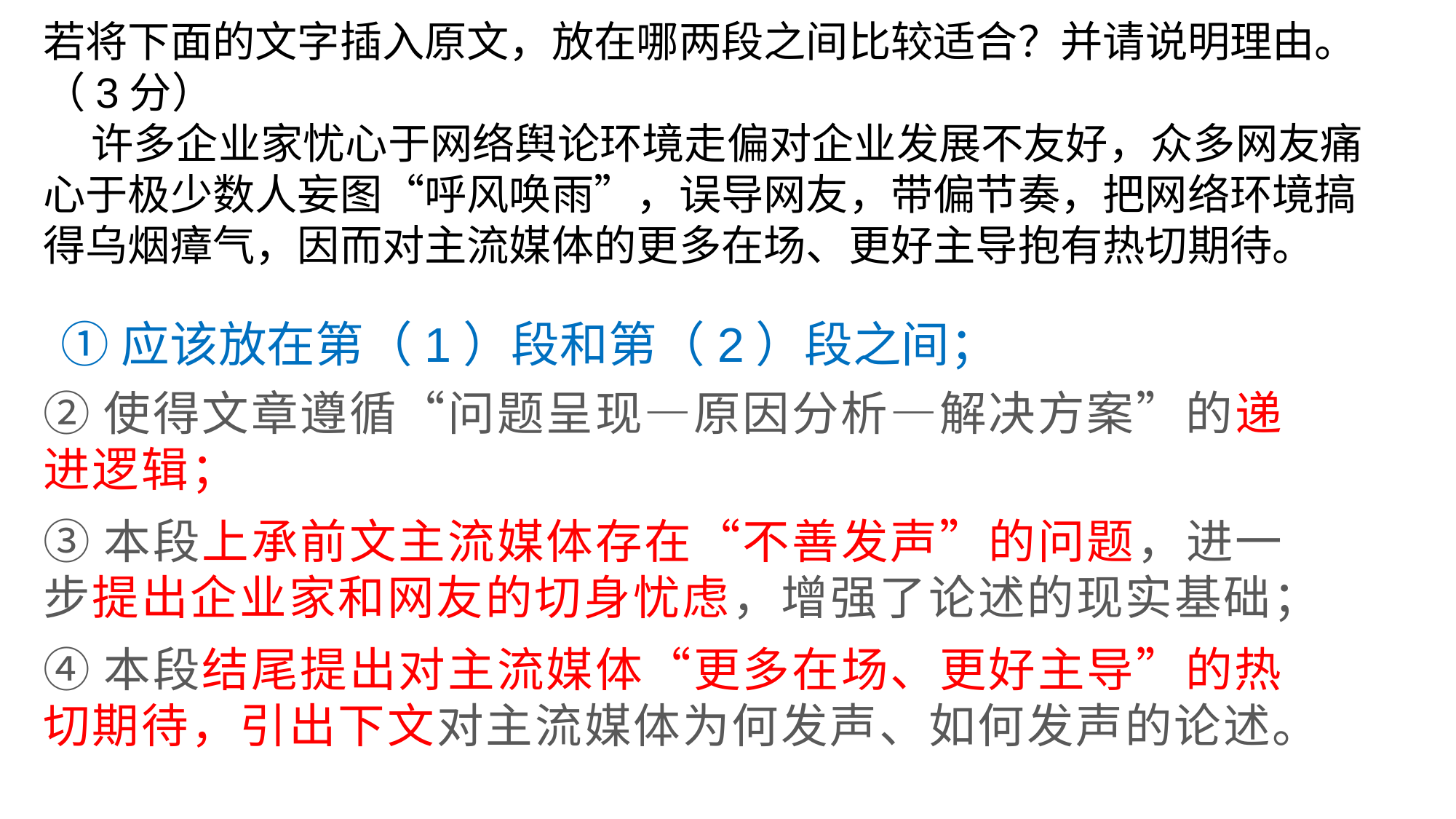

若将下面的文字插入原文，放在哪两段之间比较适合？并请说明理由。（3分）
    许多企业家忧心于网络舆论环境走偏对企业发展不友好，众多网友痛心于极少数人妄图“呼风唤雨”，误导网友，带偏节奏，把网络环境搞得乌烟瘴气，因而对主流媒体的更多在场、更好主导抱有热切期待。
①应该放在第（1）段和第（2）段之间；
②使得文章遵循“问题呈现—原因分析—解决方案”的递进逻辑；
③本段上承前文主流媒体存在“不善发声”的问题，进一步提出企业家和网友的切身忧虑，增强了论述的现实基础；
④本段结尾提出对主流媒体“更多在场、更好主导”的热切期待，引出下文对主流媒体为何发声、如何发声的论述。